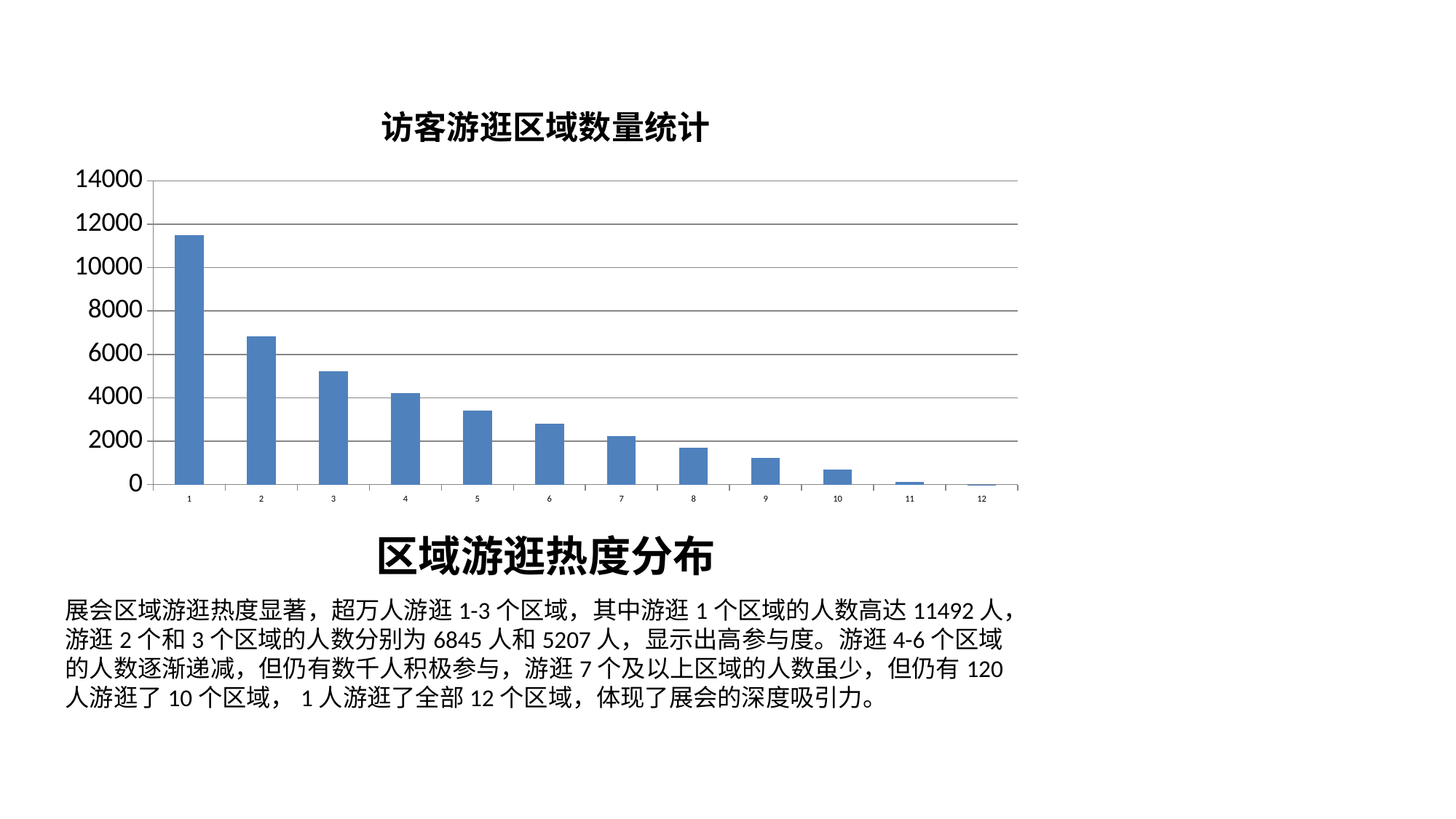

### Chart: 访客游逛区域数量统计

| Category | 访问次数 |
|---|---|
| 1 | 11492.0 |
| 2 | 6845.0 |
| 3 | 5207.0 |
| 4 | 4221.0 |
| 5 | 3426.0 |
| 6 | 2820.0 |
| 7 | 2228.0 |
| 8 | 1686.0 |
| 9 | 1224.0 |
| 10 | 684.0 |
| 11 | 120.0 |
| 12 | 1.0 |
区域游逛热度分布
展会区域游逛热度显著，超万人游逛1-3个区域，其中游逛1个区域的人数高达11492人，游逛2个和3个区域的人数分别为6845人和5207人，显示出高参与度。游逛4-6个区域的人数逐渐递减，但仍有数千人积极参与，游逛7个及以上区域的人数虽少，但仍有120人游逛了10个区域，1人游逛了全部12个区域，体现了展会的深度吸引力。